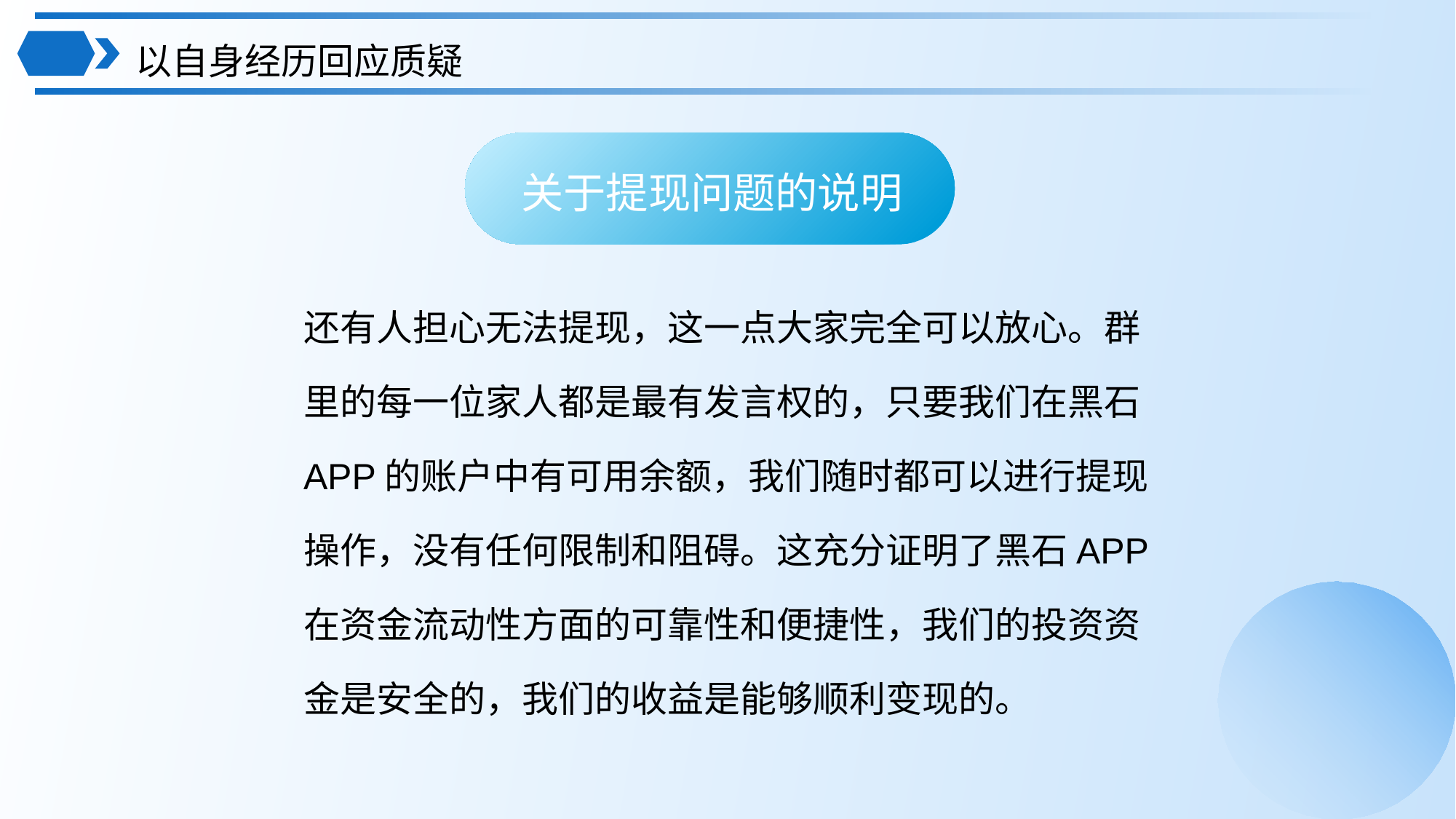

以自身经历回应质疑

关于提现问题的说明
还有人担心无法提现，这一点大家完全可以放心。群里的每一位家人都是最有发言权的，只要我们在黑石APP的账户中有可用余额，我们随时都可以进行提现操作，没有任何限制和阻碍。这充分证明了黑石APP在资金流动性方面的可靠性和便捷性，我们的投资资金是安全的，我们的收益是能够顺利变现的。